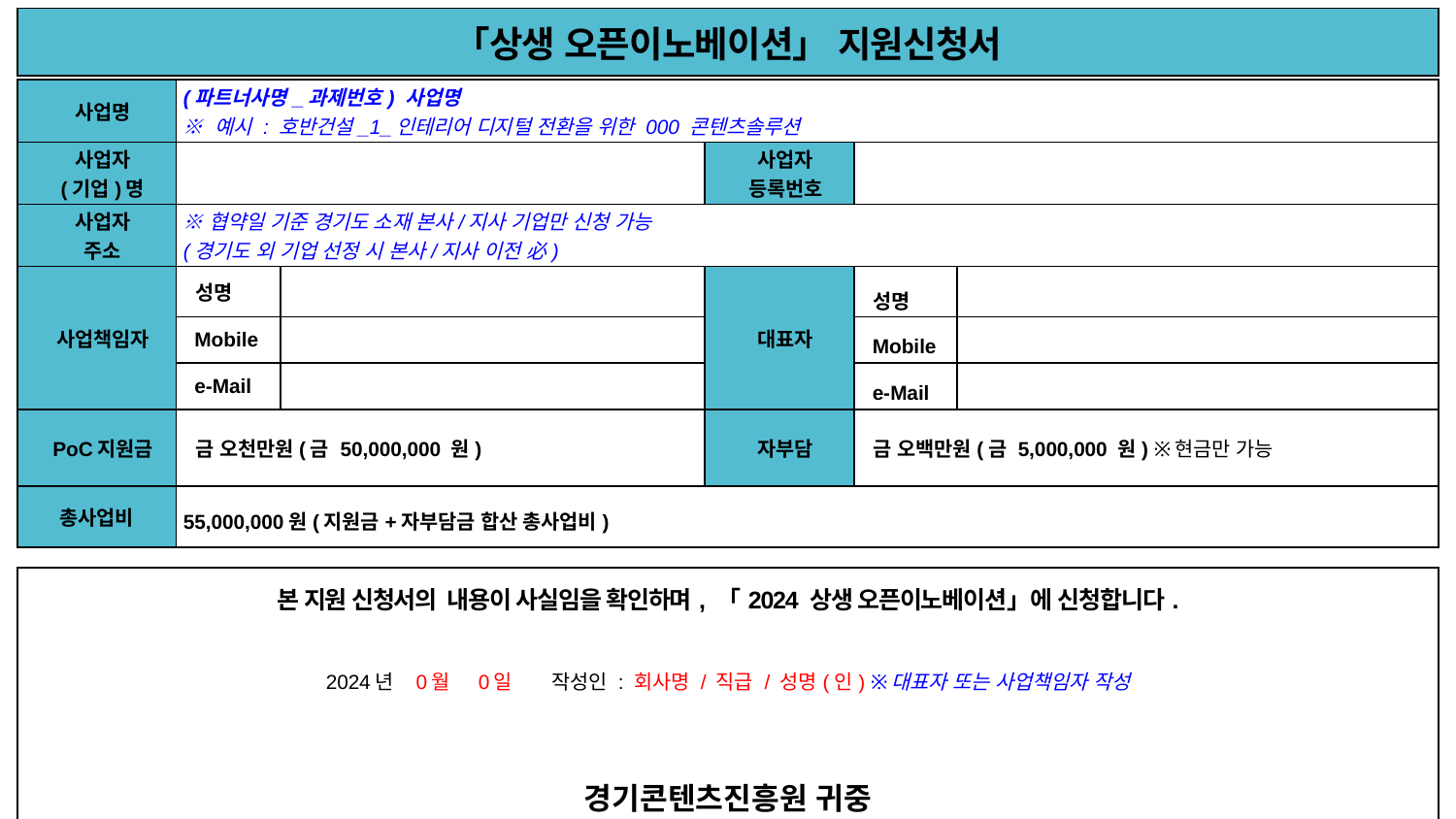

| 「상생 오픈이노베이션」 지원신청서 |
| --- |
| 사업명 | (파트너사명\_과제번호) 사업명 ※ 예시 : 호반건설\_1\_인테리어 디지털 전환을 위한 000 콘텐츠솔루션 |  |  |  |  |
| --- | --- | --- | --- | --- | --- |
| 사업자 (기업)명 |  |  | 사업자 등록번호 |  |  |
| 사업자 주소 | ※협약일 기준 경기도 소재 본사/지사 기업만 신청 가능 (경기도 외 기업 선정 시 본사/지사 이전 必) |  |  |  |  |
| 사업책임자 | 성명 |  | 대표자 | 성명 |  |
|  | Mobile |  |  | Mobile |  |
|  | e-Mail |  |  | e-Mail |  |
| PoC지원금 | 금 오천만원(금 50,000,000 원) |  | 자부담 | 금 오백만원(금 5,000,000 원) ※현금만 가능 |  |
| 총사업비 | 55,000,000원(지원금+자부담금 합산 총사업비) |  |  |  |  |
| 본 지원 신청서의 내용이 사실임을 확인하며, 「2024 상생 오픈이노베이션」에 신청합니다. 2024년 0월 0일 작성인 : 회사명 / 직급 / 성명(인) ※대표자 또는 사업책임자 작성 경기콘텐츠진흥원 귀중 |
| --- |